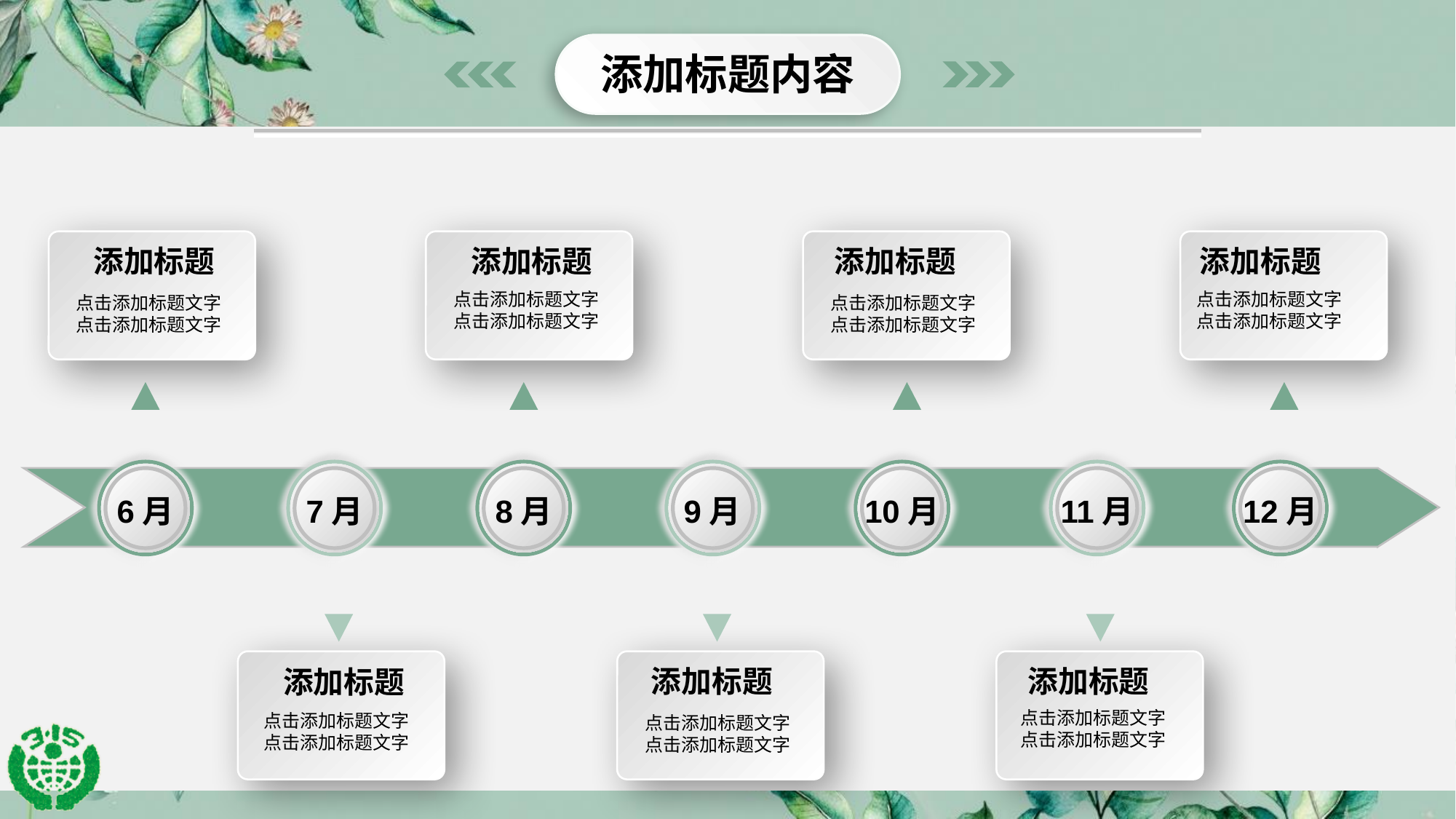

添加标题内容

添加标题
点击添加标题文字
点击添加标题文字

添加标题
点击添加标题文字
点击添加标题文字

添加标题
点击添加标题文字
点击添加标题文字

添加标题
点击添加标题文字
点击添加标题文字

6月

7月

8月

9月

10月

11月

12月

添加标题
点击添加标题文字
点击添加标题文字

添加标题
点击添加标题文字
点击添加标题文字

添加标题
点击添加标题文字
点击添加标题文字